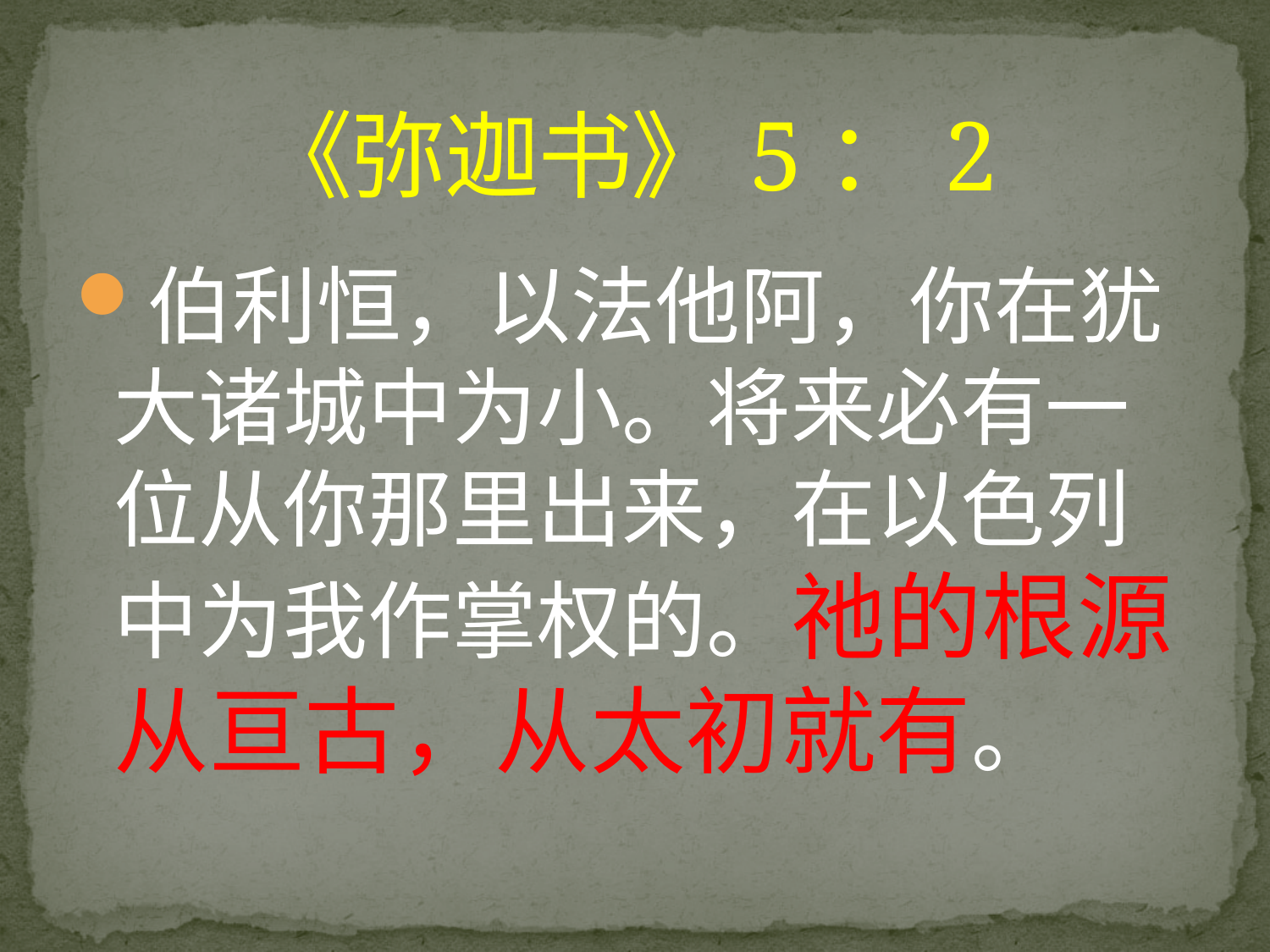

# 《弥迦书》5：2
伯利恒，以法他阿，你在犹大诸城中为小。将来必有一位从你那里出来，在以色列中为我作掌权的。祂的根源从亘古，从太初就有。